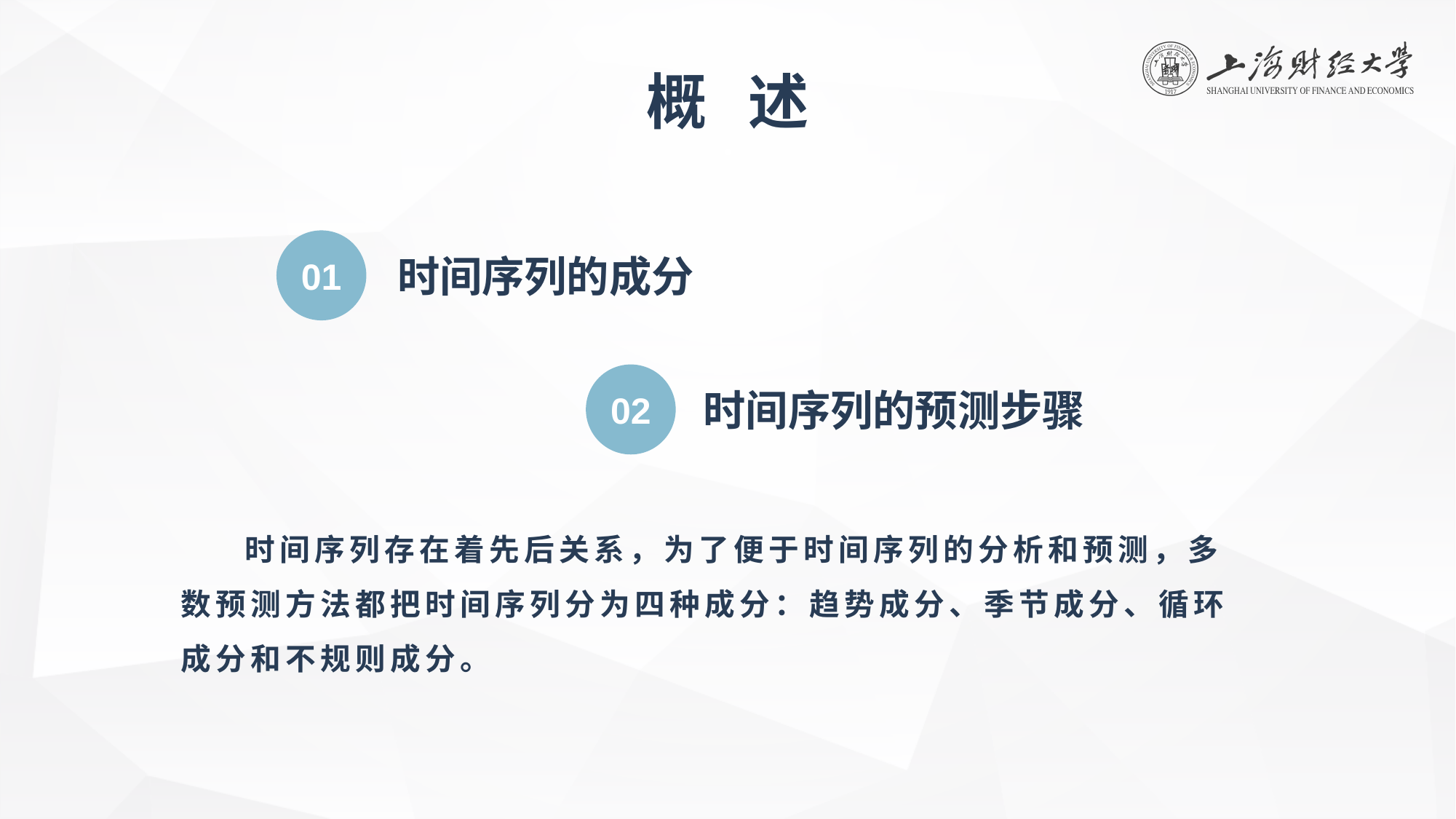

概   述
01
时间序列的成分
02
时间序列的预测步骤
时间序列存在着先后关系，为了便于时间序列的分析和预测，多数预测方法都把时间序列分为四种成分：趋势成分、季节成分、循环成分和不规则成分。